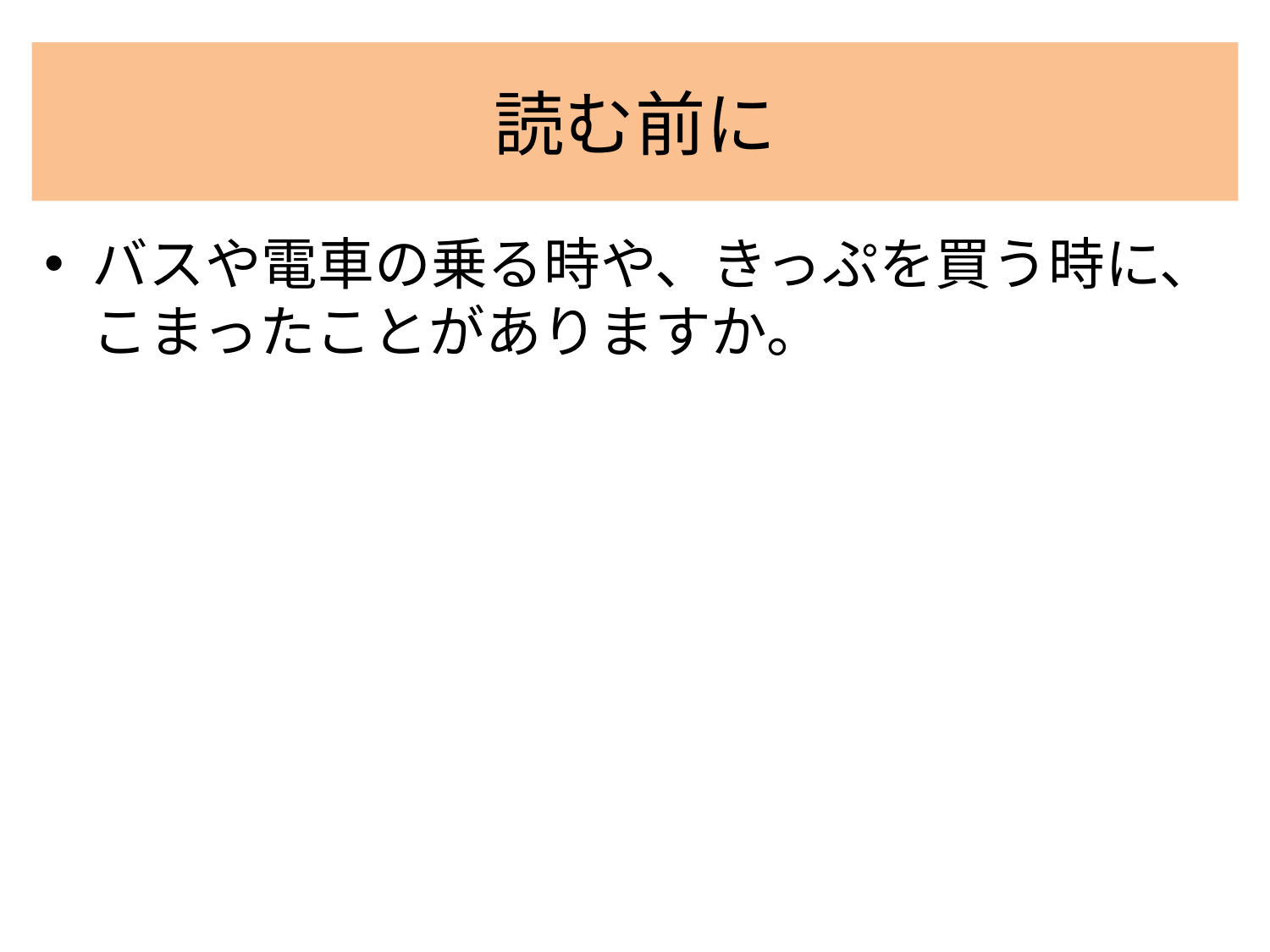

# 読む前に
バスや電車の乗る時や、きっぷを買う時に、こまったことがありますか。